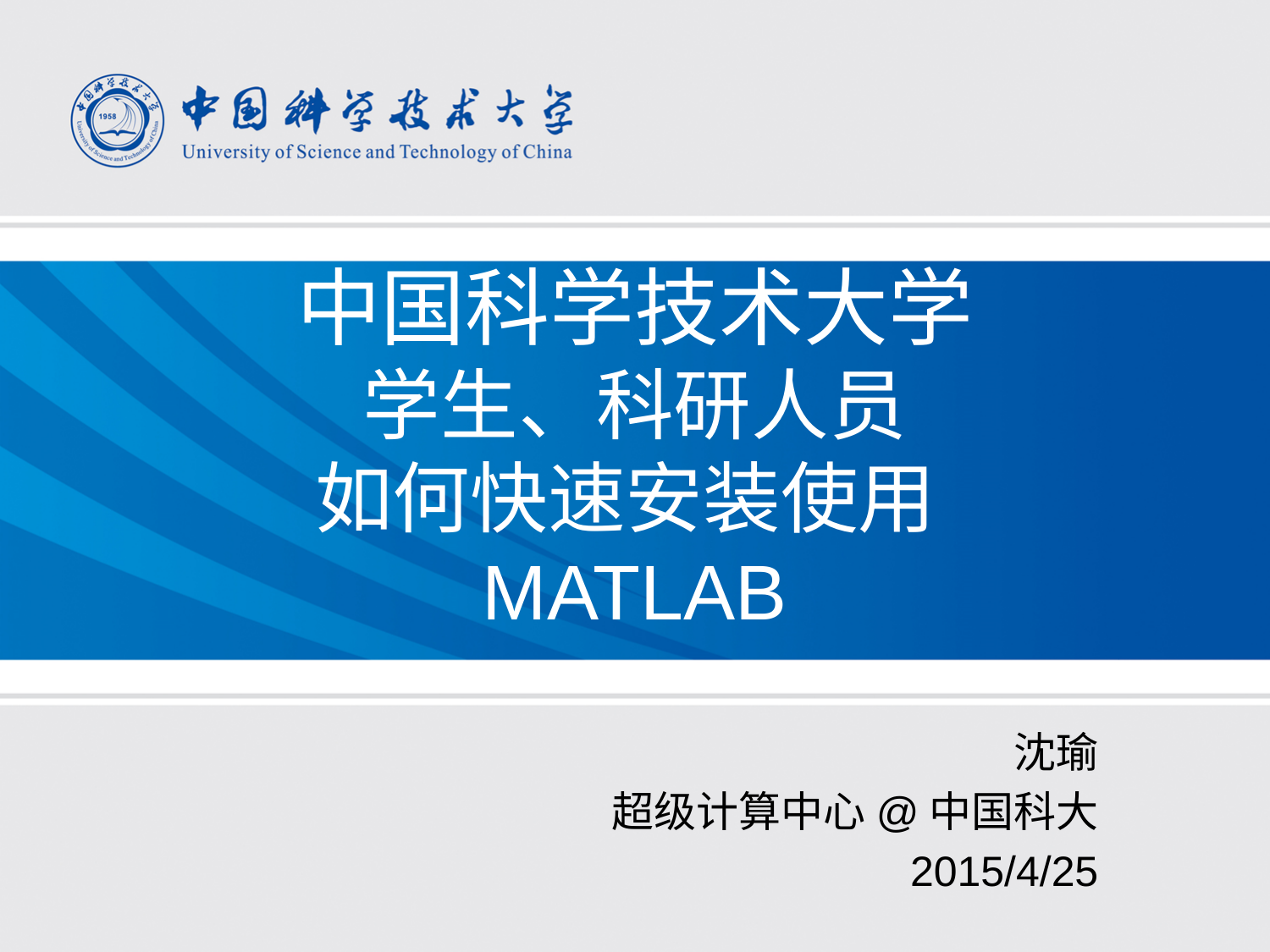

# 中国科学技术大学 学生、科研人员 如何快速安装使用MATLAB
沈瑜
超级计算中心@中国科大
2015/4/25